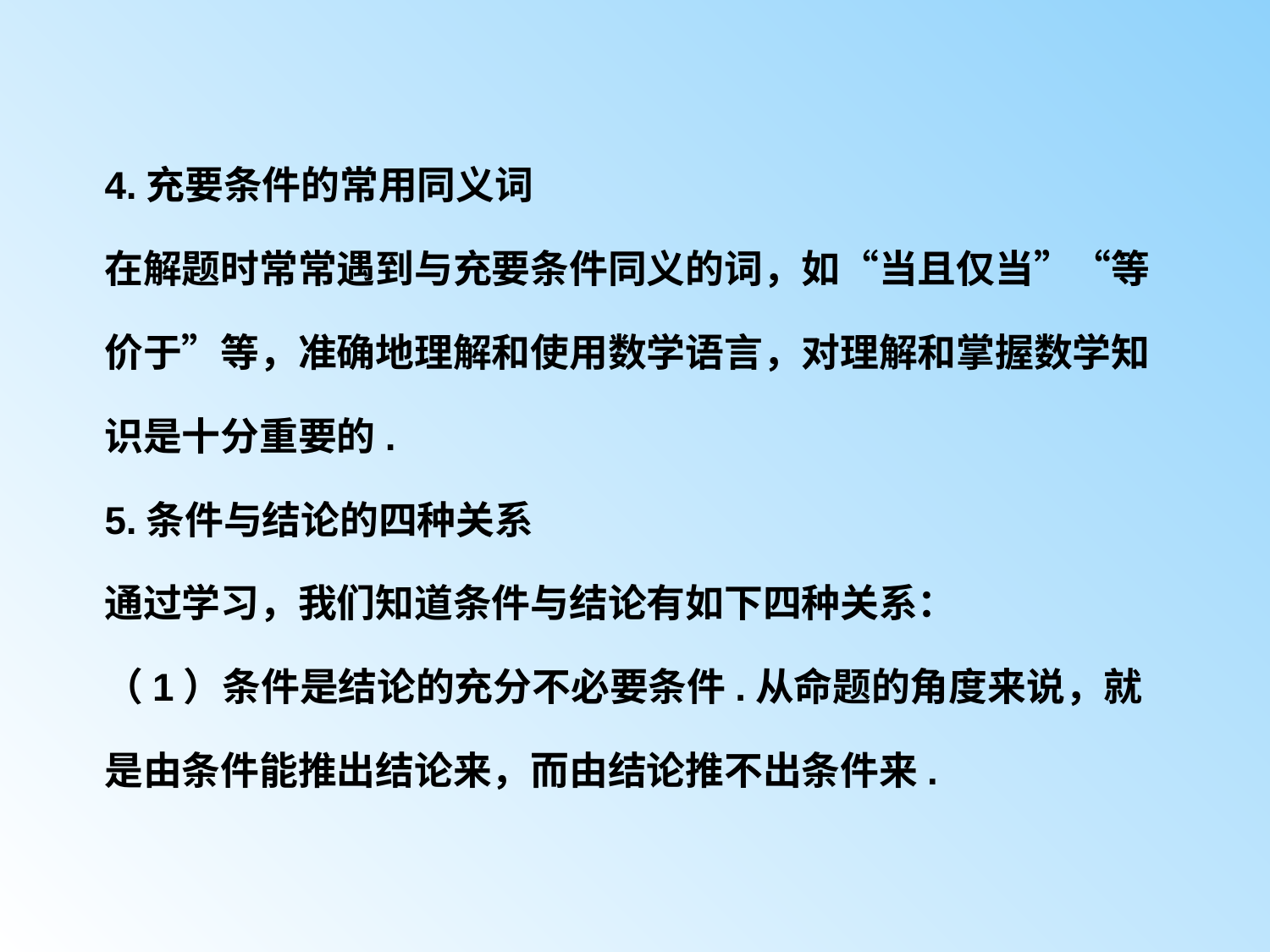

4.充要条件的常用同义词
在解题时常常遇到与充要条件同义的词，如“当且仅当”“等价于”等，准确地理解和使用数学语言，对理解和掌握数学知识是十分重要的.
5.条件与结论的四种关系
通过学习，我们知道条件与结论有如下四种关系：
（1）条件是结论的充分不必要条件.从命题的角度来说，就是由条件能推出结论来，而由结论推不出条件来.